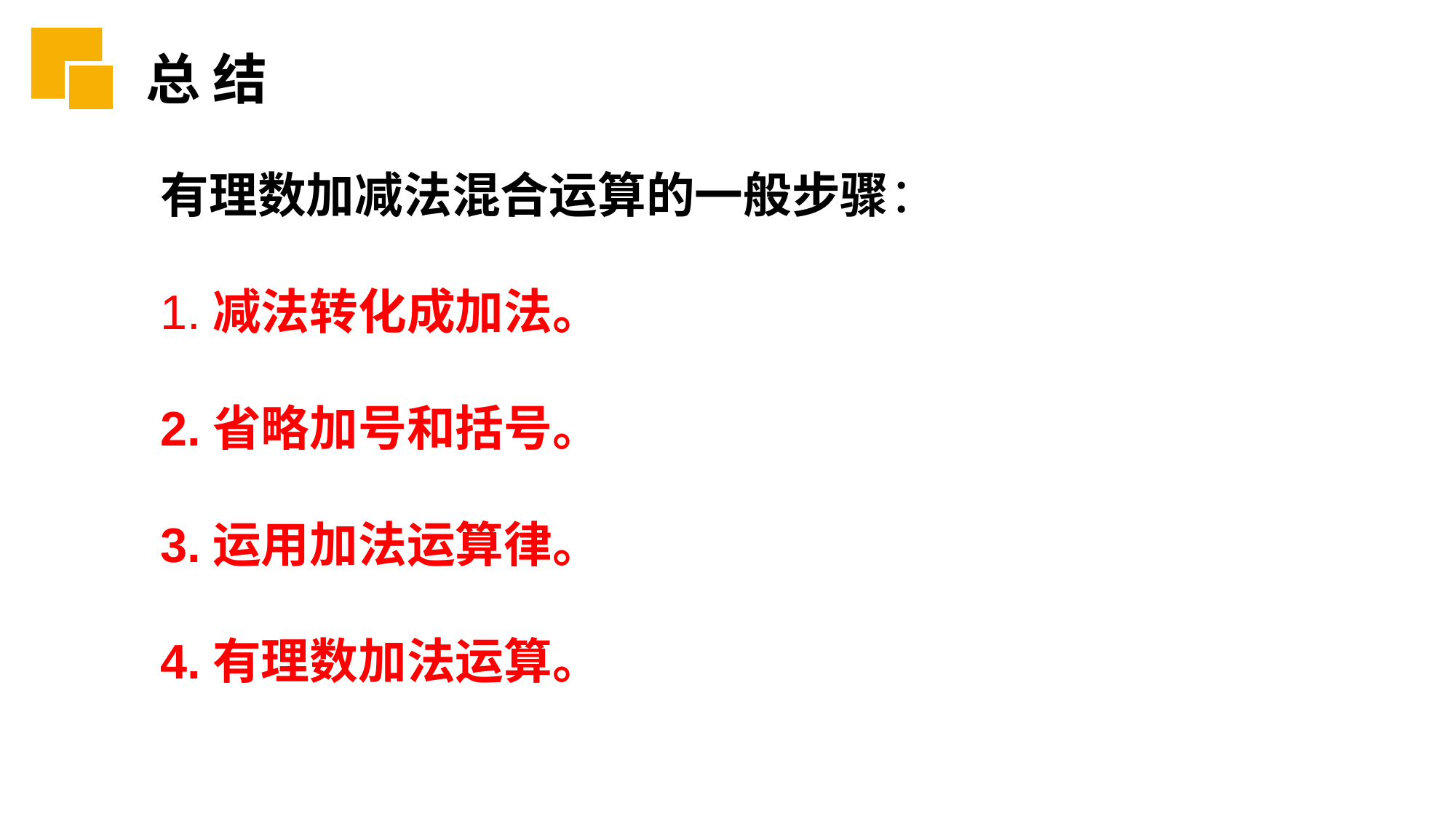

总 结
有理数加减法混合运算的一般步骤：

1.减法转化成加法。

2.省略加号和括号。

3.运用加法运算律。

4.有理数加法运算。